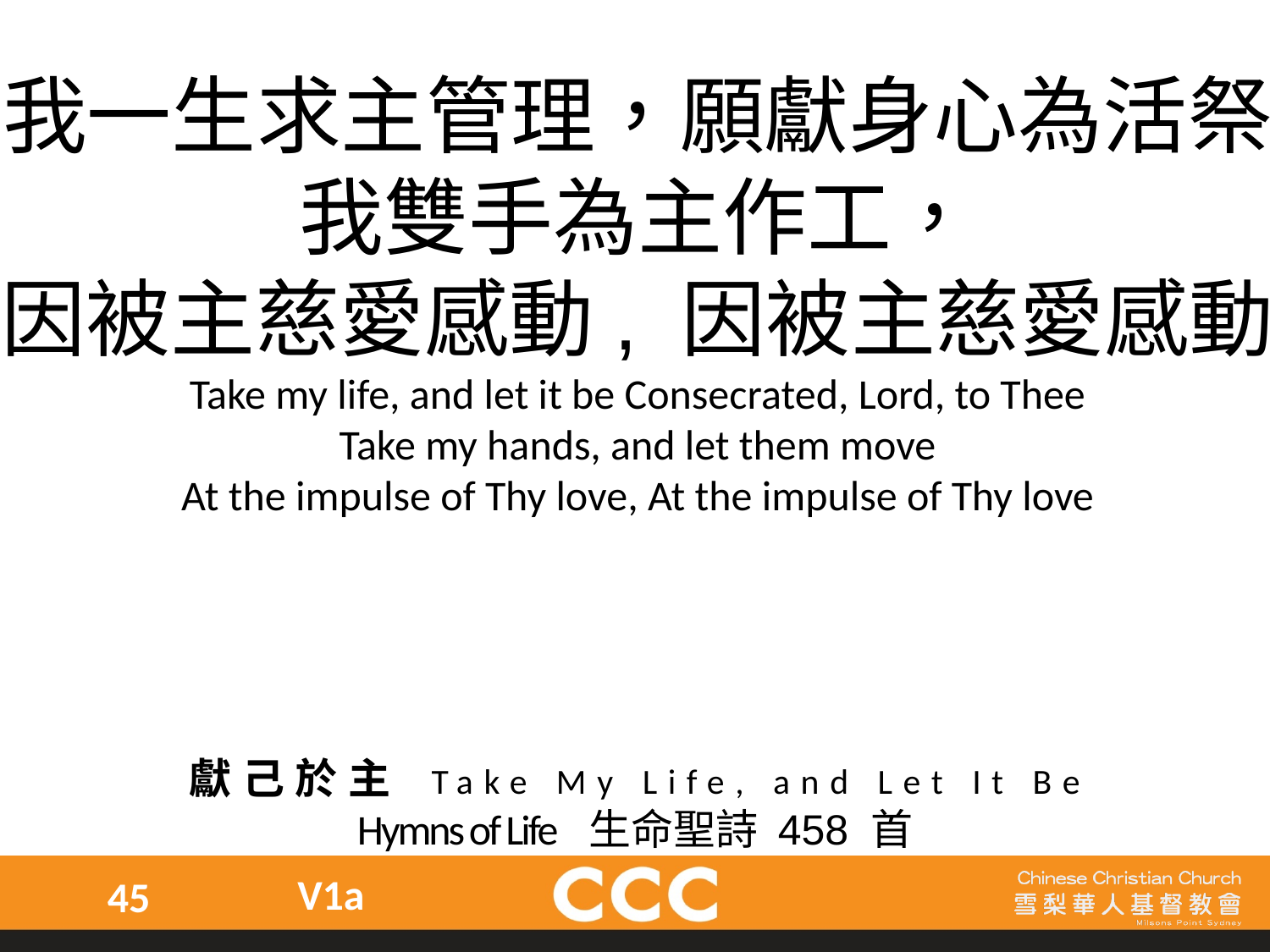

我一生求主管理，願獻身心為活祭
我雙手為主作工，
因被主慈愛感動, 因被主慈愛感動
Take my life, and let it be Consecrated, Lord, to Thee
Take my hands, and let them move
At the impulse of Thy love, At the impulse of Thy love

獻己於主 Take My Life, and Let It Be
Hymns of Life   生命聖詩 458 首
V1a
45